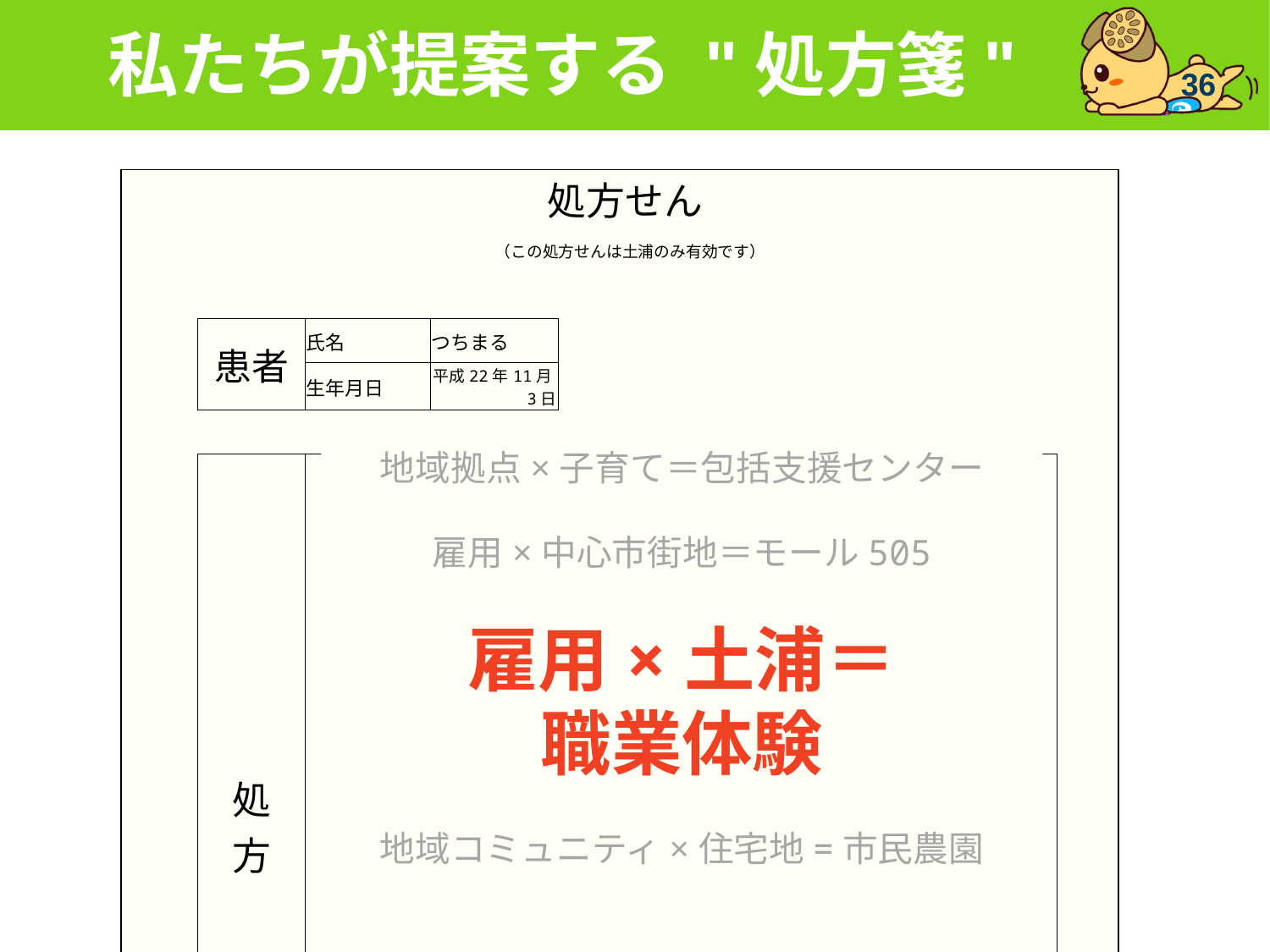

# 私たちが提案する "処方箋"
36
|  |  |  | 処方せん |  |  |  |  |  |  |  |
| --- | --- | --- | --- | --- | --- | --- | --- | --- | --- | --- |
|  |  |  | （この処方せんは土浦のみ有効です） |  |  |  |  |  |  |  |
|  |  |  |  |  |  |  |  |  |  |  |
|  | 患者 | 氏名 | つちまる |  |  |  |  |  |  |  |
|  |  | 生年月日 | 平成22年11月3日 |  |  |  |  |  |  |  |
|  |  |  |  |  |  |  |  |  |  |  |
|  | 処 方 | 地域拠点×子育て＝包括支援センター 雇用×中心市街地＝モール505 雇用×土浦＝職業体験 地域コミュニティの醸成×住宅地=市民農園 |  |  |  |  |  |  |  |  |
|  |  |  |  |  |  |  |  |  |  |  |
|  |  |  |  |  |  |  |  |  |  |  |
|  |  |  |  |  |  |  |  |  |  |  |
|  |  |  |  |  |  |  |  |  |  |  |
|  |  |  |  |  |  |  |  |  |  |  |
|  |  |  |  |  |  |  |  |  |  |  |
|  |  |  |  |  |  |  |  |  |  |  |
|  |  |  |  |  |  |  |  |  |  |  |
|  |  |  |  |  |  |  |  |  |  |  |
|  |  |  |  |  |  |  |  |  |  |  |
|  |  |  |  |  |  |  |  |  |  |  |
|  |  |  |  |  |  |  |  |  |  |  |
|  |  |  |  |  |  |  |  |  |  |  |
|  |  |  |  |  |  |  |  |  |  |  |
|  |  |  |  |  |  |  |  |  |  |  |
|  |  |  |  |  |  |  |  |  |  |  |
|  |  |  |  |  |  |  |  |  |  |  |
|  |  |  |  |  |  |  |  |  |  |  |
|  |  |  |  |  |  |  |  |  |  |  |
地域拠点×子育て＝包括支援センター

雇用×中心市街地＝モール505
雇用×土浦＝
職業体験

地域コミュニティ×住宅地=市民農園